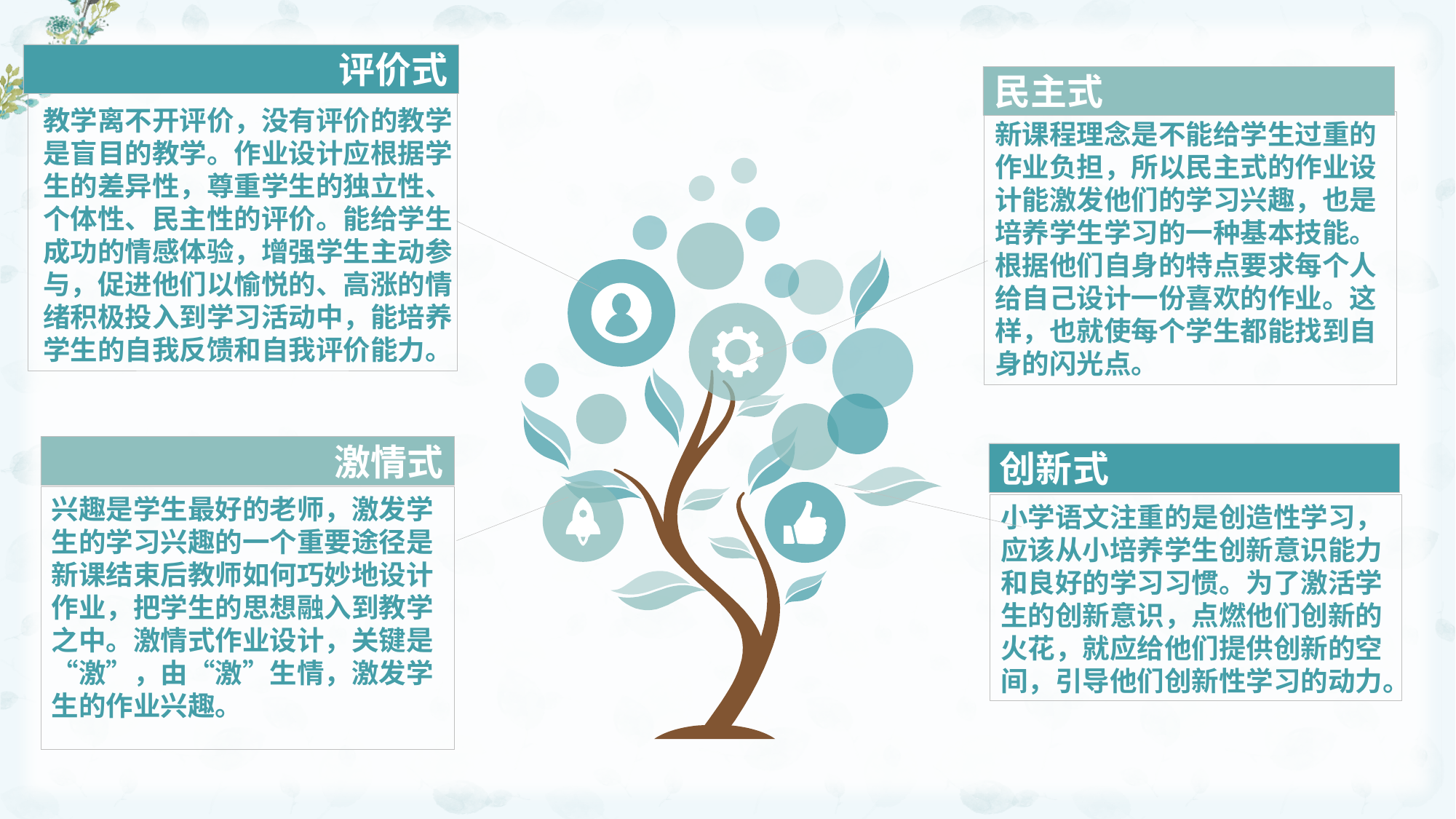

#
评价式

民主式
新课程理念是不能给学生过重的作业负担，所以民主式的作业设计能激发他们的学习兴趣，也是培养学生学习的一种基本技能。根据他们自身的特点要求每个人给自己设计一份喜欢的作业。这样，也就使每个学生都能找到自身的闪光点。
激情式
兴趣是学生最好的老师，激发学生的学习兴趣的一个重要途径是新课结束后教师如何巧妙地设计作业，把学生的思想融入到教学之中。激情式作业设计，关键是“激”，由“激”生情，激发学生的作业兴趣。
创新式
小学语文注重的是创造性学习，应该从小培养学生创新意识能力和良好的学习习惯。为了激活学生的创新意识，点燃他们创新的火花，就应给他们提供创新的空间，引导他们创新性学习的动力。
教学离不开评价，没有评价的教学是盲目的教学。作业设计应根据学生的差异性，尊重学生的独立性、个体性、民主性的评价。能给学生成功的情感体验，增强学生主动参与，促进他们以愉悦的、高涨的情绪积极投入到学习活动中，能培养学生的自我反馈和自我评价能力。